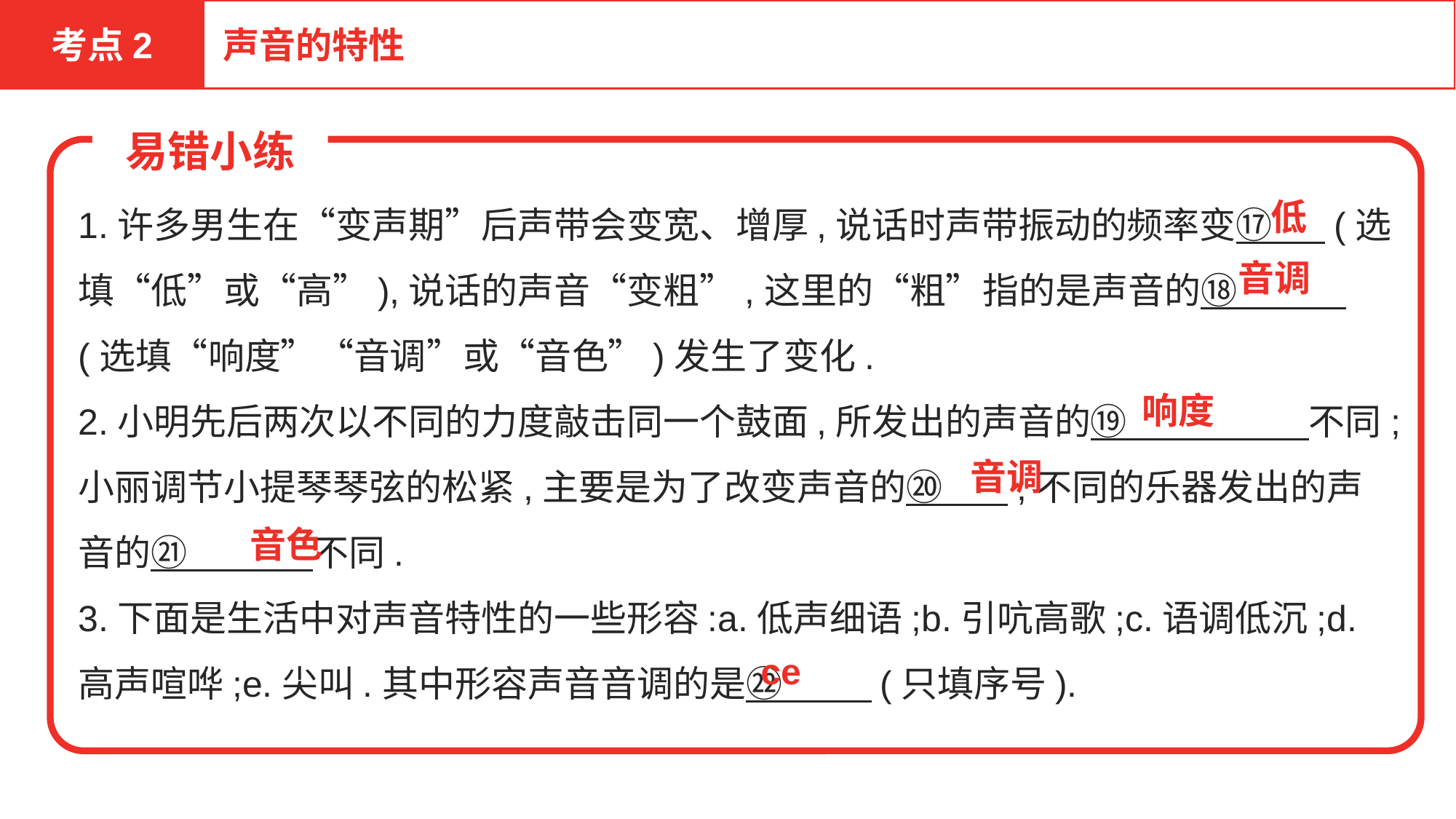

考点2
声音的特性
易错小练

1.许多男生在“变声期”后声带会变宽、增厚,说话时声带振动的频率变⑰  　(选填“低”或“高”),说话的声音“变粗”,这里的“粗”指的是声音的⑱　　　(选填“响度”“音调”或“音色”)发生了变化.
2.小明先后两次以不同的力度敲击同一个鼓面,所发出的声音的⑲　　　　　不同;小丽调节小提琴琴弦的松紧,主要是为了改变声音的⑳        ;不同的乐器发出的声音的㉑　　　  不同.
3.下面是生活中对声音特性的一些形容:a.低声细语;b.引吭高歌;c.语调低沉;d.高声喧哗;e.尖叫.其中形容声音音调的是㉒　　  (只填序号).
低
音调
响度
音调
音色
ce